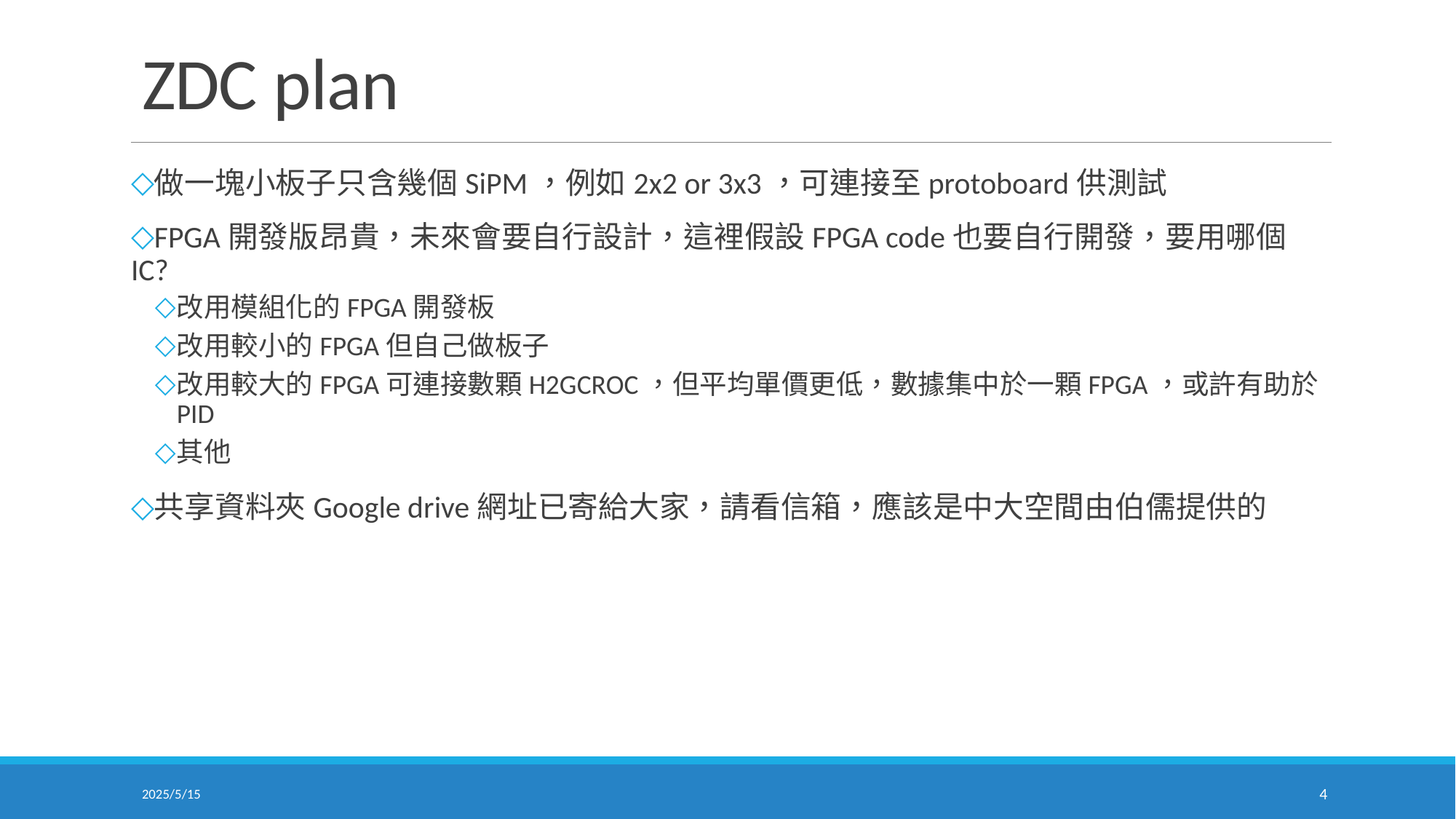

# ZDC plan
做一塊小板子只含幾個SiPM，例如2x2 or 3x3，可連接至protoboard供測試
FPGA開發版昂貴，未來會要自行設計，這裡假設FPGA code也要自行開發，要用哪個IC?
改用模組化的FPGA開發板
改用較小的FPGA但自己做板子
改用較大的FPGA可連接數顆H2GCROC，但平均單價更低，數據集中於一顆FPGA，或許有助於PID
其他
共享資料夾Google drive網址已寄給大家，請看信箱，應該是中大空間由伯儒提供的

2025/5/15
4